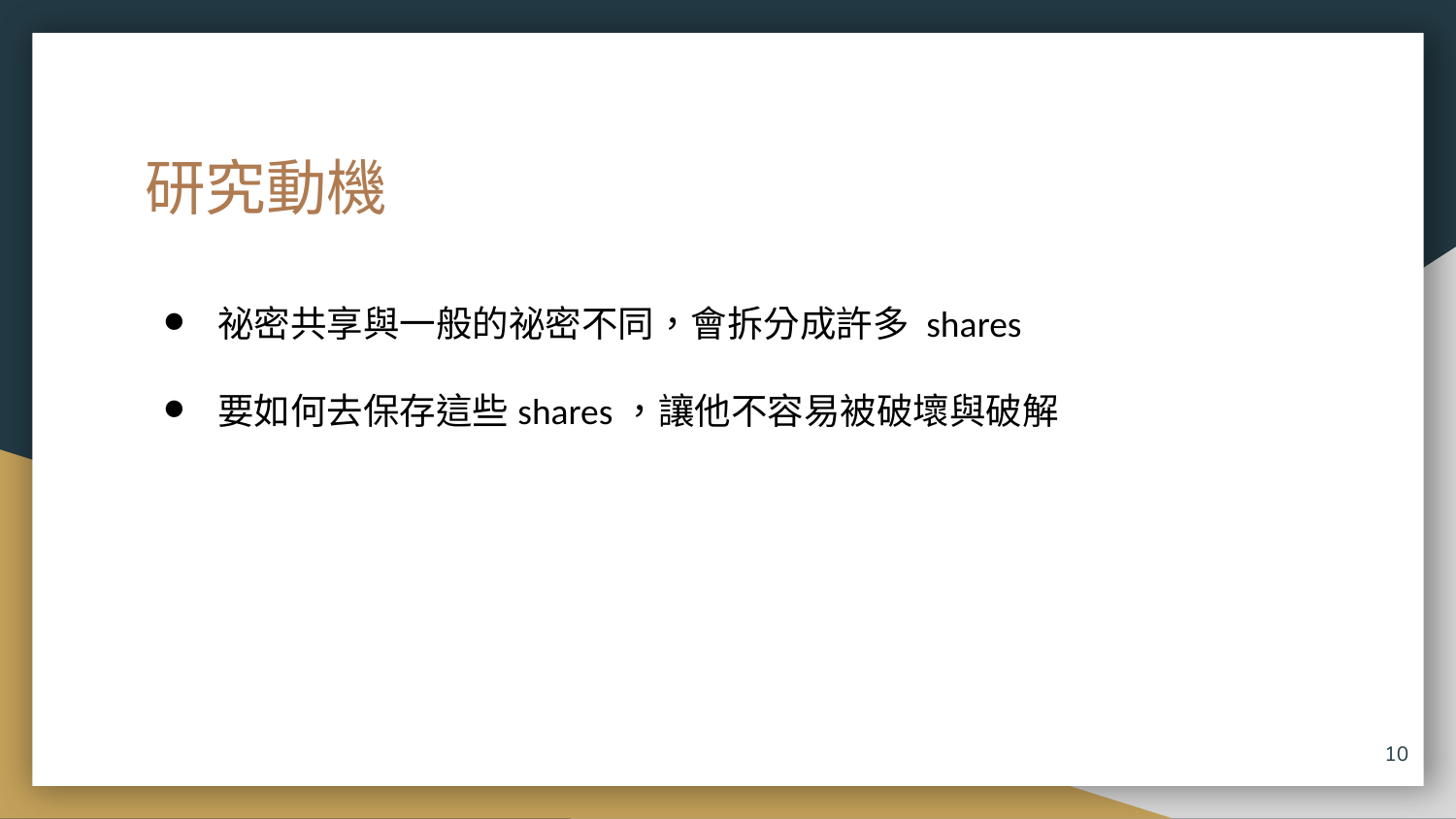

# 研究動機
祕密共享與一般的祕密不同，會拆分成許多 shares

要如何去保存這些shares，讓他不容易被破壞與破解
10